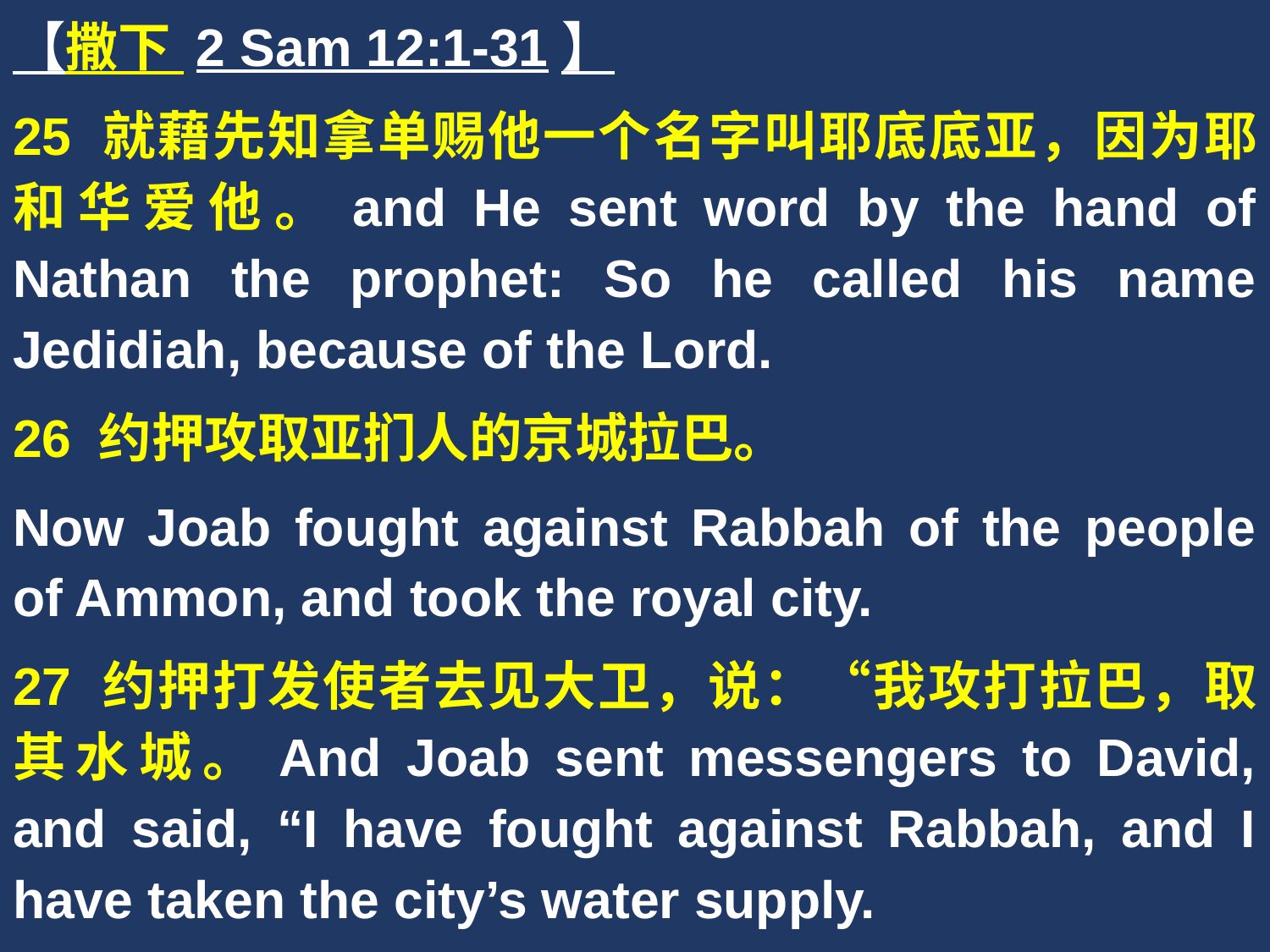

【撒下 2 Sam 12:1-31】
25 就藉先知拿单赐他一个名字叫耶底底亚，因为耶和华爱他。and He sent word by the hand of Nathan the prophet: So he called his name Jedidiah, because of the Lord.
26 约押攻取亚扪人的京城拉巴。
Now Joab fought against Rabbah of the people of Ammon, and took the royal city.
27 约押打发使者去见大卫，说：“我攻打拉巴，取其水城。And Joab sent messengers to David, and said, “I have fought against Rabbah, and I have taken the city’s water supply.